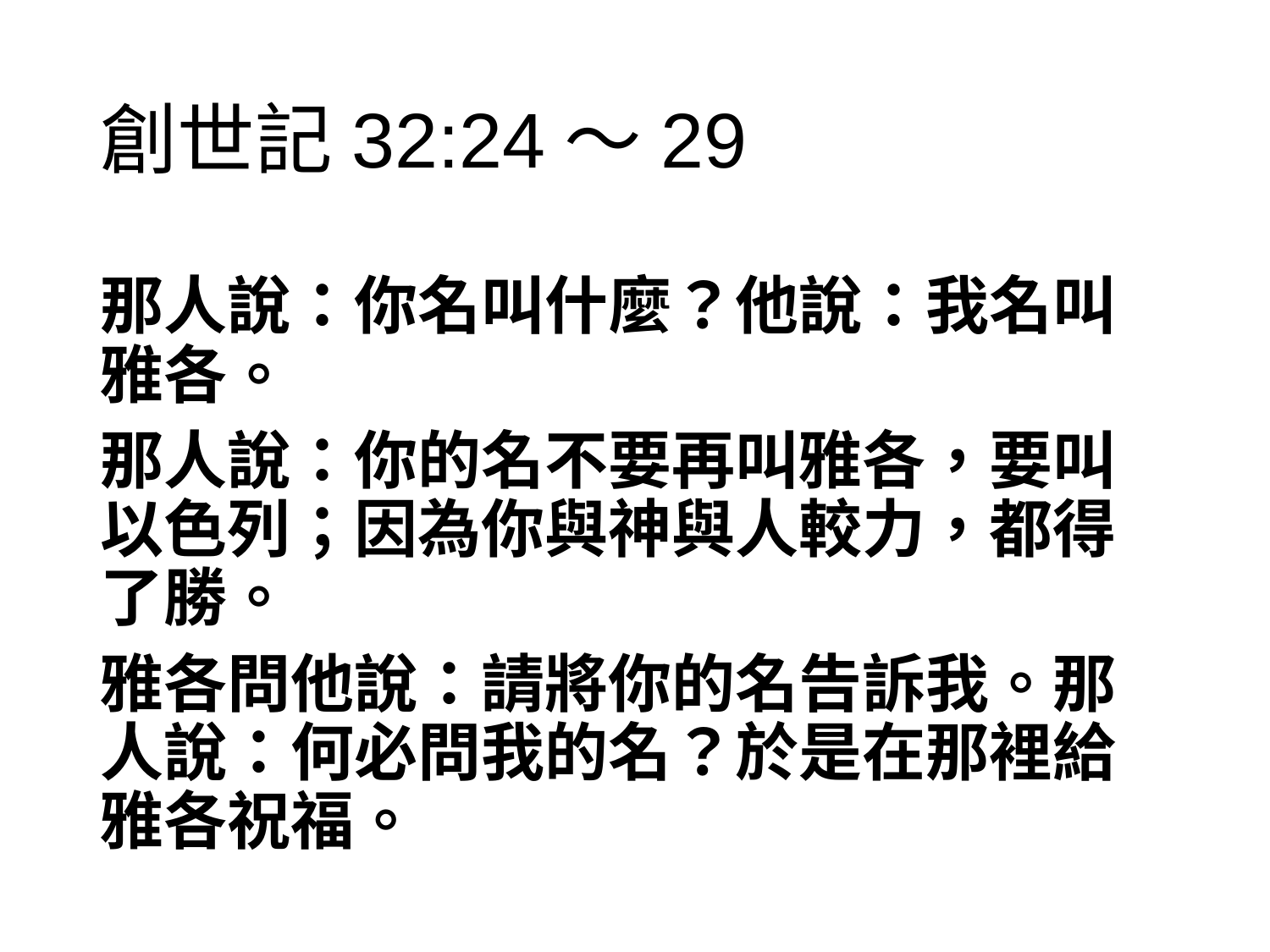

# 創世記32:24～29
那人說：你名叫什麼？他說：我名叫雅各。
那人說：你的名不要再叫雅各，要叫以色列；因為你與神與人較力，都得了勝。
雅各問他說：請將你的名告訴我。那人說：何必問我的名？於是在那裡給雅各祝福。